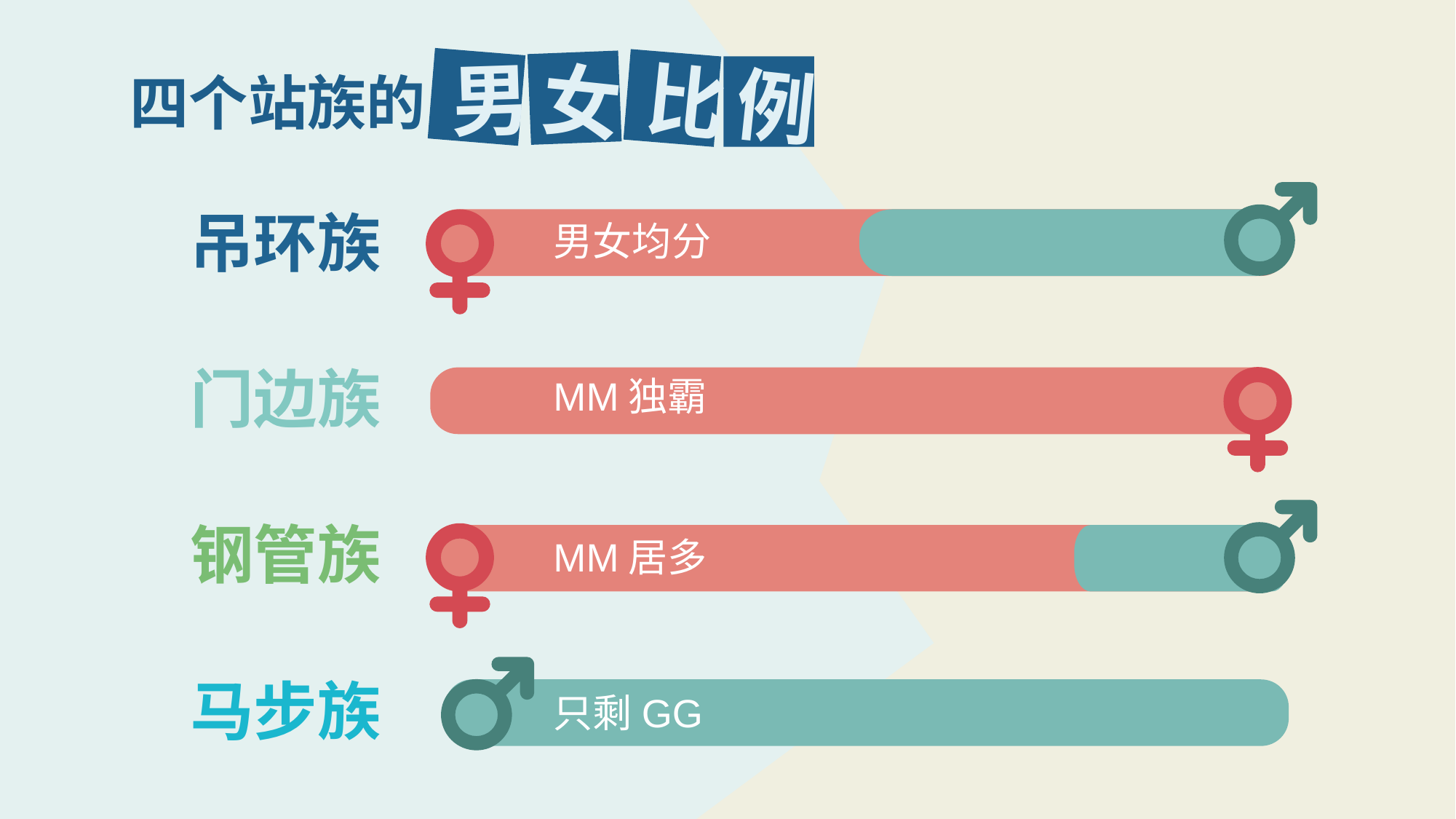

男

女
比

例
四个站族的

吊环族

男女均分
门边族

MM独霸

钢管族

MM居多

马步族

只剩GG